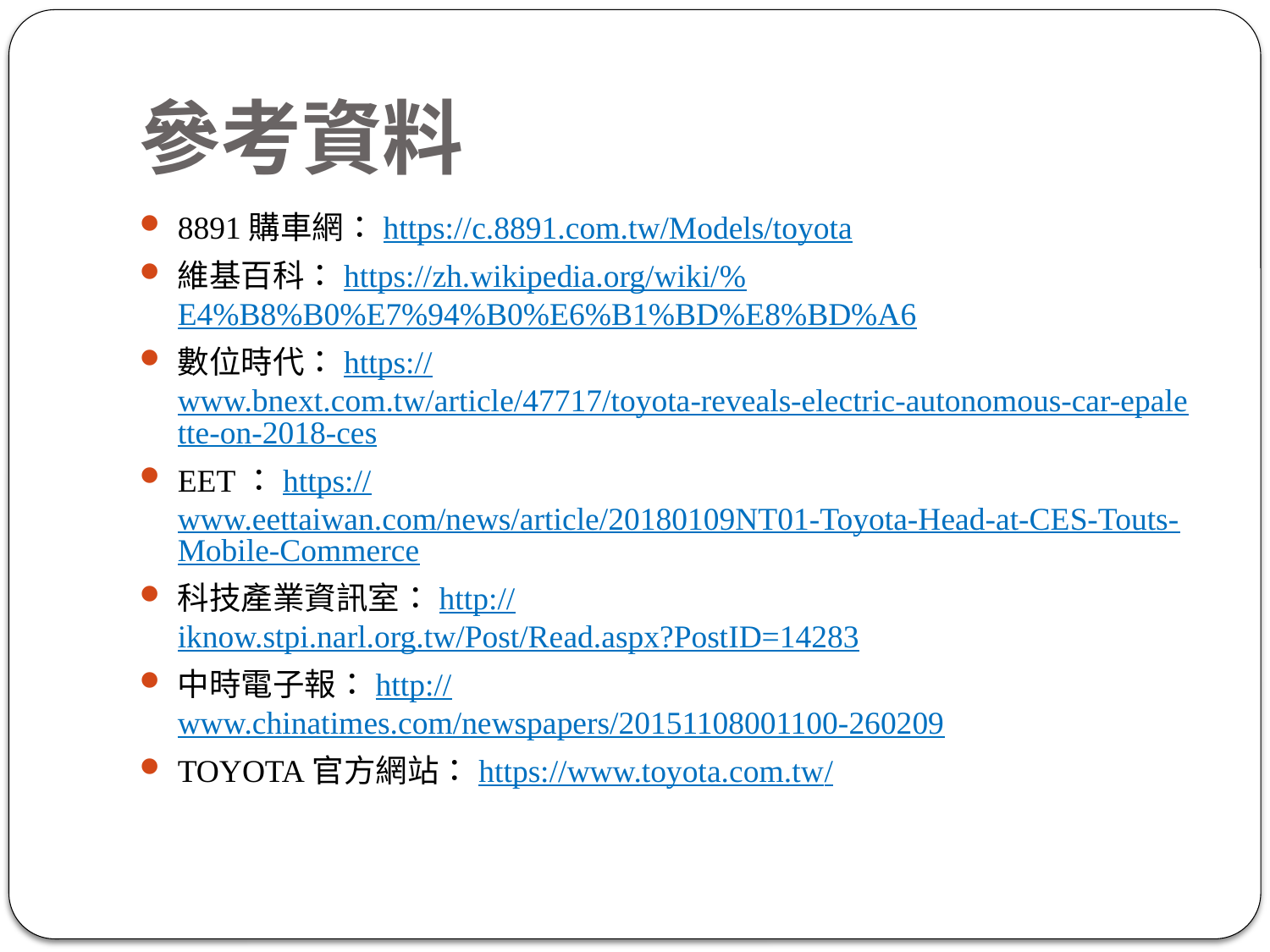

# 參考資料
8891購車網：https://c.8891.com.tw/Models/toyota
維基百科：https://zh.wikipedia.org/wiki/%E4%B8%B0%E7%94%B0%E6%B1%BD%E8%BD%A6
數位時代：https://www.bnext.com.tw/article/47717/toyota-reveals-electric-autonomous-car-epalette-on-2018-ces
EET：https://www.eettaiwan.com/news/article/20180109NT01-Toyota-Head-at-CES-Touts-Mobile-Commerce
科技產業資訊室：http://iknow.stpi.narl.org.tw/Post/Read.aspx?PostID=14283
中時電子報：http://www.chinatimes.com/newspapers/20151108001100-260209
TOYOTA官方網站：https://www.toyota.com.tw/